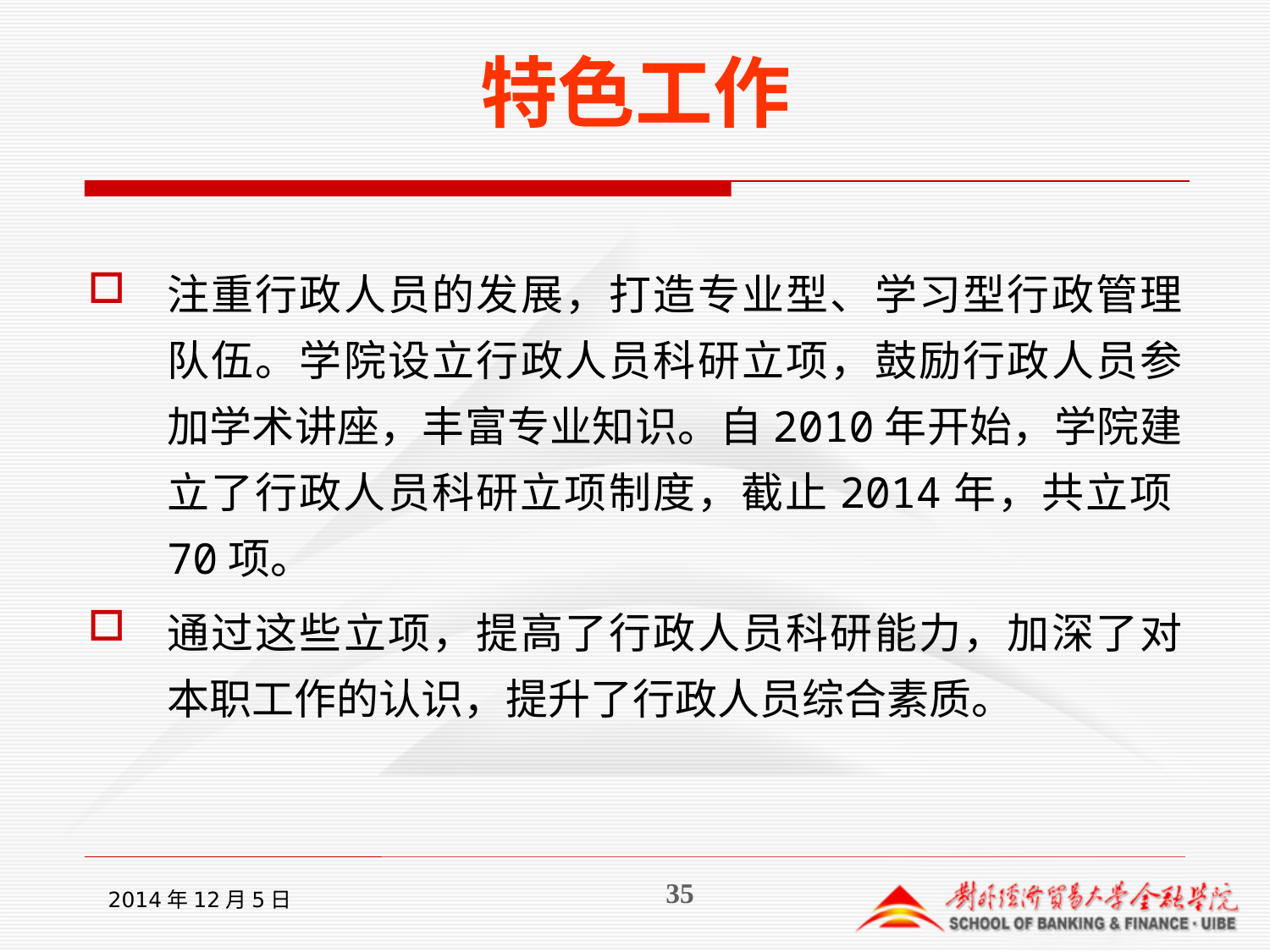

# 特色工作
注重行政人员的发展，打造专业型、学习型行政管理队伍。学院设立行政人员科研立项，鼓励行政人员参加学术讲座，丰富专业知识。自2010年开始，学院建立了行政人员科研立项制度，截止2014年，共立项70项。
通过这些立项，提高了行政人员科研能力，加深了对本职工作的认识，提升了行政人员综合素质。
2014年12月5日